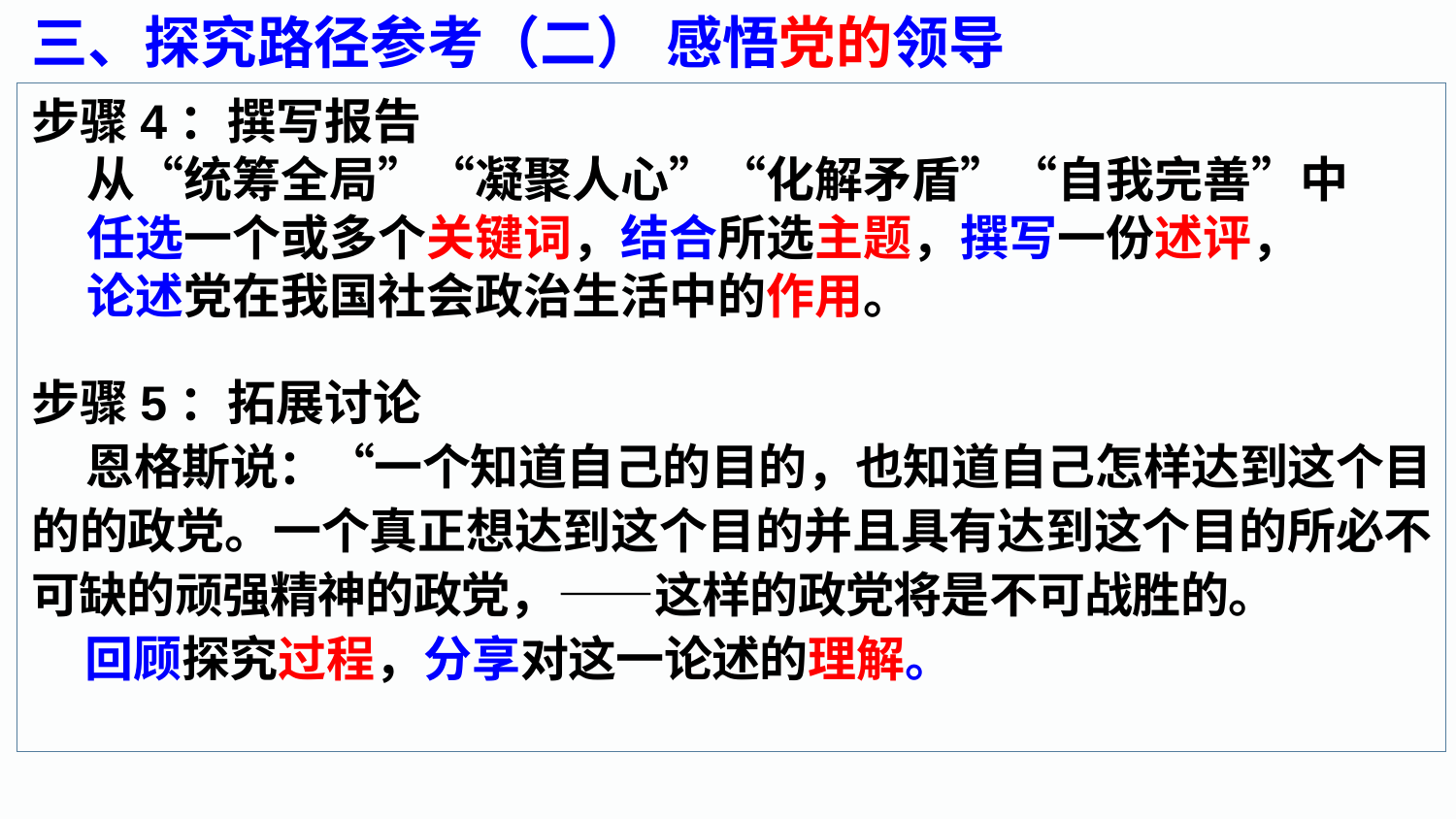

三、探究路径参考（二） 感悟党的领导
步骤4：撰写报告
    从“统筹全局”“凝聚人心”“化解矛盾”“自我完善”中
    任选一个或多个关键词，结合所选主题，撰写一份述评，
    论述党在我国社会政治生活中的作用。

步骤5：拓展讨论
    恩格斯说：“一个知道自己的目的，也知道自己怎样达到这个目的的政党。一个真正想达到这个目的并且具有达到这个目的所必不可缺的顽强精神的政党，——这样的政党将是不可战胜的。
    回顾探究过程，分享对这一论述的理解。